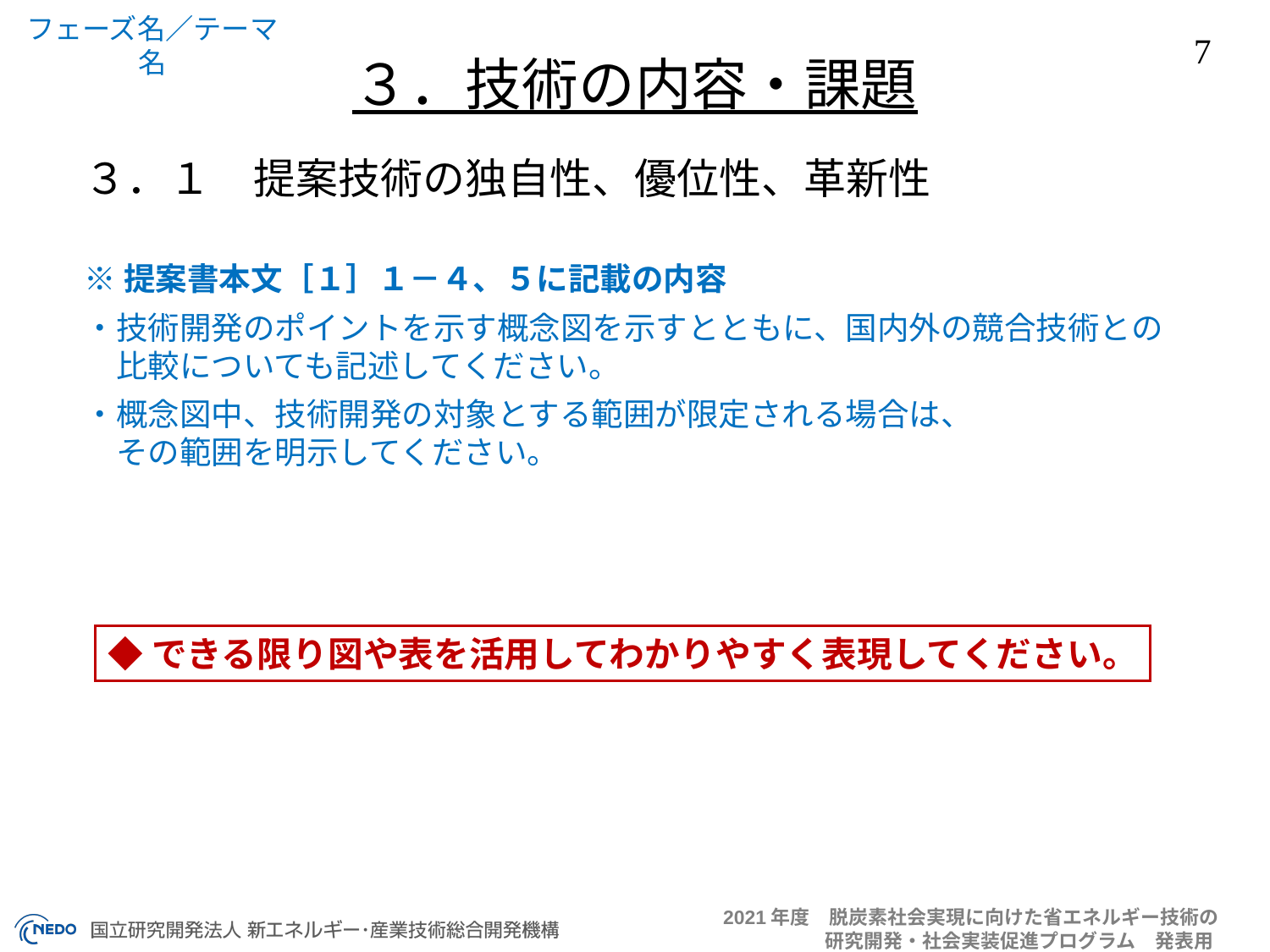

３．技術の内容・課題
３．１　提案技術の独自性、優位性、革新性
※提案書本文［１］１－４、５に記載の内容
・技術開発のポイントを示す概念図を示すとともに、国内外の競合技術との
　比較についても記述してください。
・概念図中、技術開発の対象とする範囲が限定される場合は、
　その範囲を明示してください。
◆できる限り図や表を活用してわかりやすく表現してください。